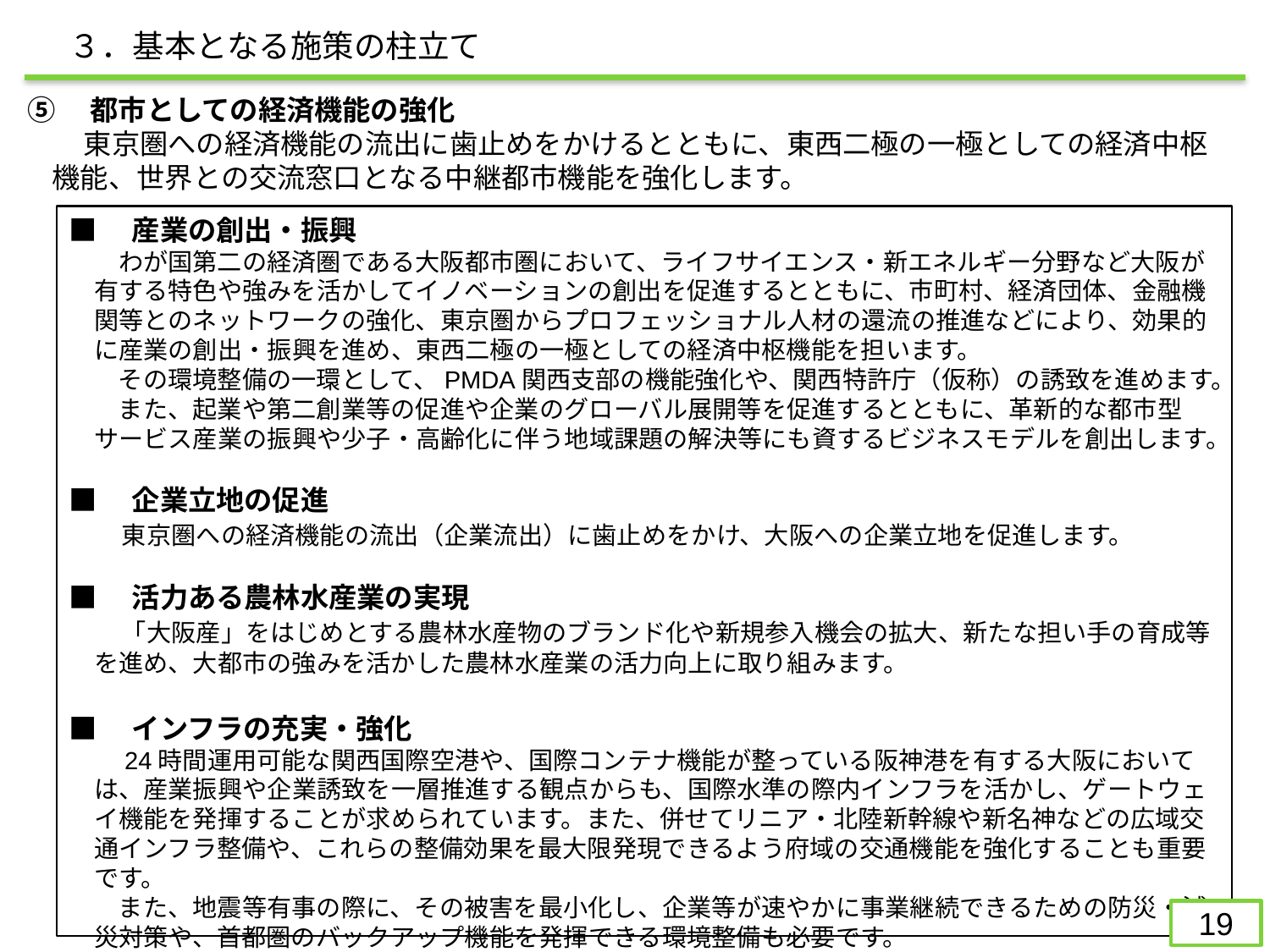

３．基本となる施策の柱立て
⑤　都市としての経済機能の強化
　　東京圏への経済機能の流出に歯止めをかけるとともに、東西二極の一極としての経済中枢機能、世界との交流窓口となる中継都市機能を強化します。
■　産業の創出・振興
　　わが国第二の経済圏である大阪都市圏において、ライフサイエンス・新エネルギー分野など大阪が有する特色や強みを活かしてイノベーションの創出を促進するとともに、市町村、経済団体、金融機関等とのネットワークの強化、東京圏からプロフェッショナル人材の還流の推進などにより、効果的に産業の創出・振興を進め、東西二極の一極としての経済中枢機能を担います。
　　その環境整備の一環として、PMDA関西支部の機能強化や、関西特許庁（仮称）の誘致を進めます。
　　また、起業や第二創業等の促進や企業のグローバル展開等を促進するとともに、革新的な都市型サービス産業の振興や少子・高齢化に伴う地域課題の解決等にも資するビジネスモデルを創出します。

■　企業立地の促進
　　東京圏への経済機能の流出（企業流出）に歯止めをかけ、大阪への企業立地を促進します。

■　活力ある農林水産業の実現
　　「大阪産」をはじめとする農林水産物のブランド化や新規参入機会の拡大、新たな担い手の育成等を進め、大都市の強みを活かした農林水産業の活力向上に取り組みます。

■　インフラの充実・強化
　　24時間運用可能な関西国際空港や、国際コンテナ機能が整っている阪神港を有する大阪においては、産業振興や企業誘致を一層推進する観点からも、国際水準の際内インフラを活かし、ゲートウェイ機能を発揮することが求められています。また、併せてリニア・北陸新幹線や新名神などの広域交通インフラ整備や、これらの整備効果を最大限発現できるよう府域の交通機能を強化することも重要です。
　　また、地震等有事の際に、その被害を最小化し、企業等が速やかに事業継続できるための防災・減災対策や、首都圏のバックアップ機能を発揮できる環境整備も必要です。
19